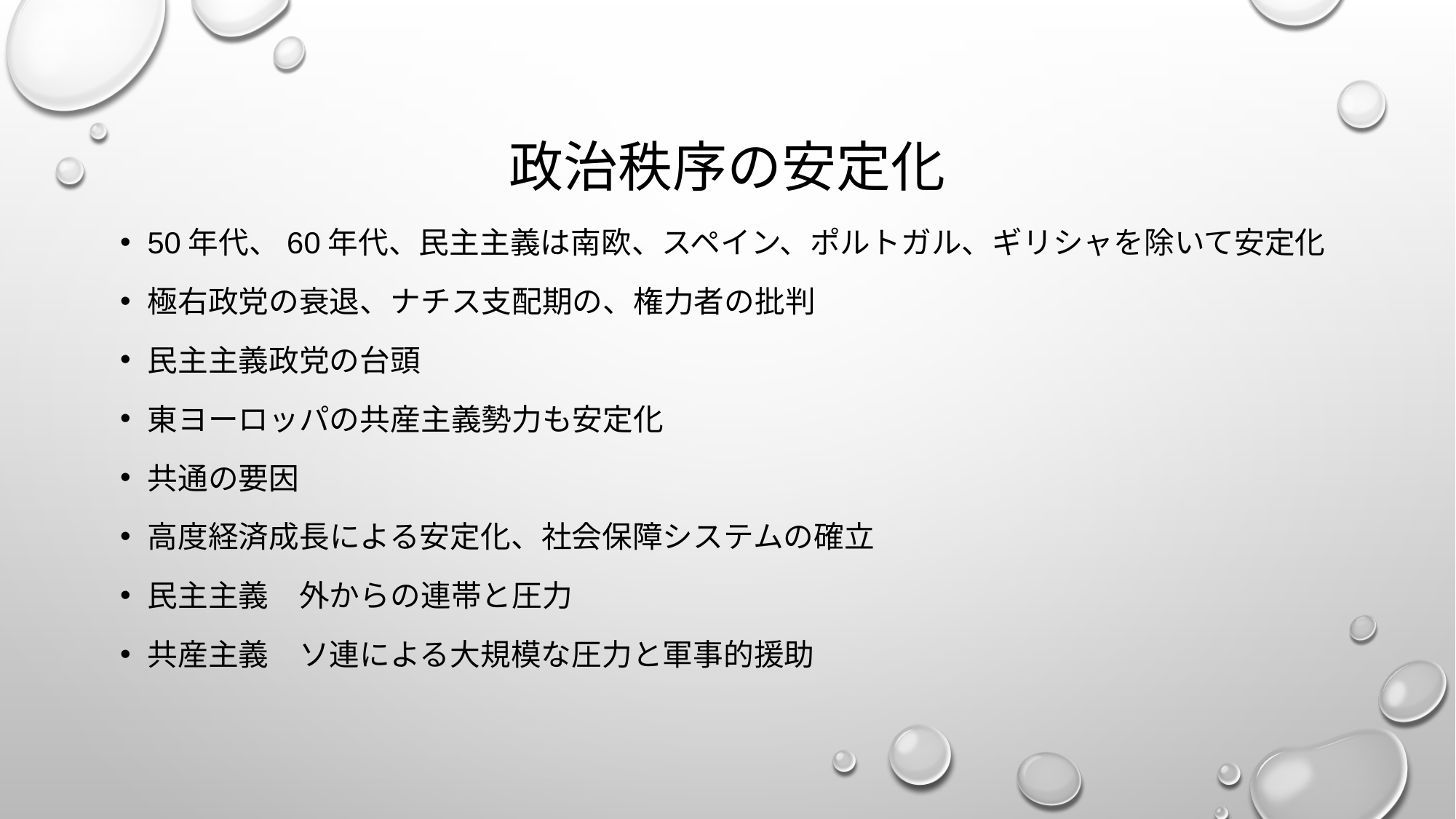

# 政治秩序の安定化
50年代、60年代、民主主義は南欧、スペイン、ポルトガル、ギリシャを除いて安定化
極右政党の衰退、ナチス支配期の、権力者の批判
民主主義政党の台頭
東ヨーロッパの共産主義勢力も安定化
共通の要因
高度経済成長による安定化、社会保障システムの確立
民主主義　外からの連帯と圧力
共産主義　ソ連による大規模な圧力と軍事的援助